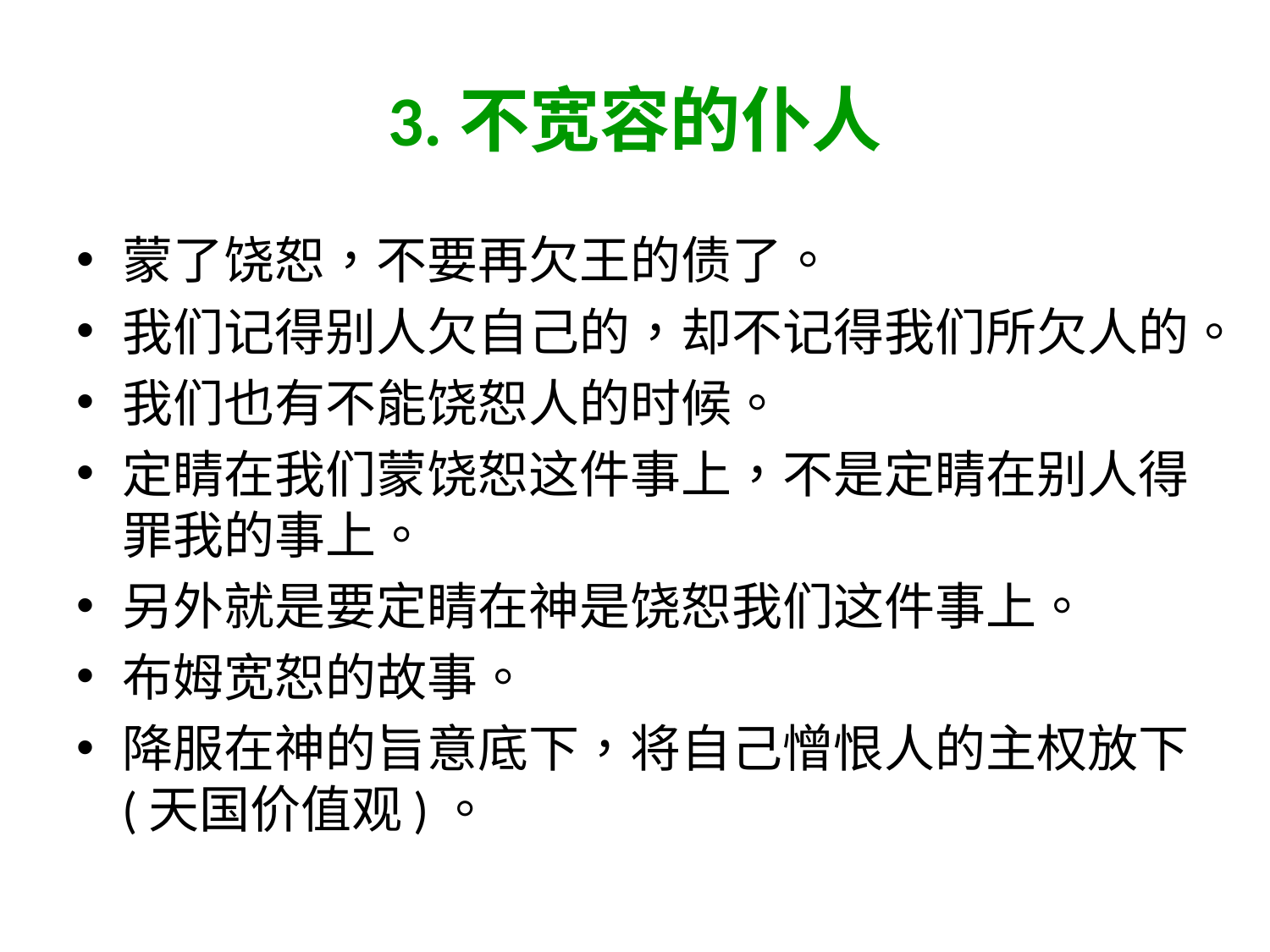

# 3.不宽容的仆人
蒙了饶恕，不要再欠王的债了。
我们记得别人欠自己的，却不记得我们所欠人的。
我们也有不能饶恕人的时候。
定睛在我们蒙饶恕这件事上，不是定睛在别人得罪我的事上。
另外就是要定睛在神是饶恕我们这件事上。
布姆宽恕的故事。
降服在神的旨意底下，将自己憎恨人的主权放下(天国价值观)。